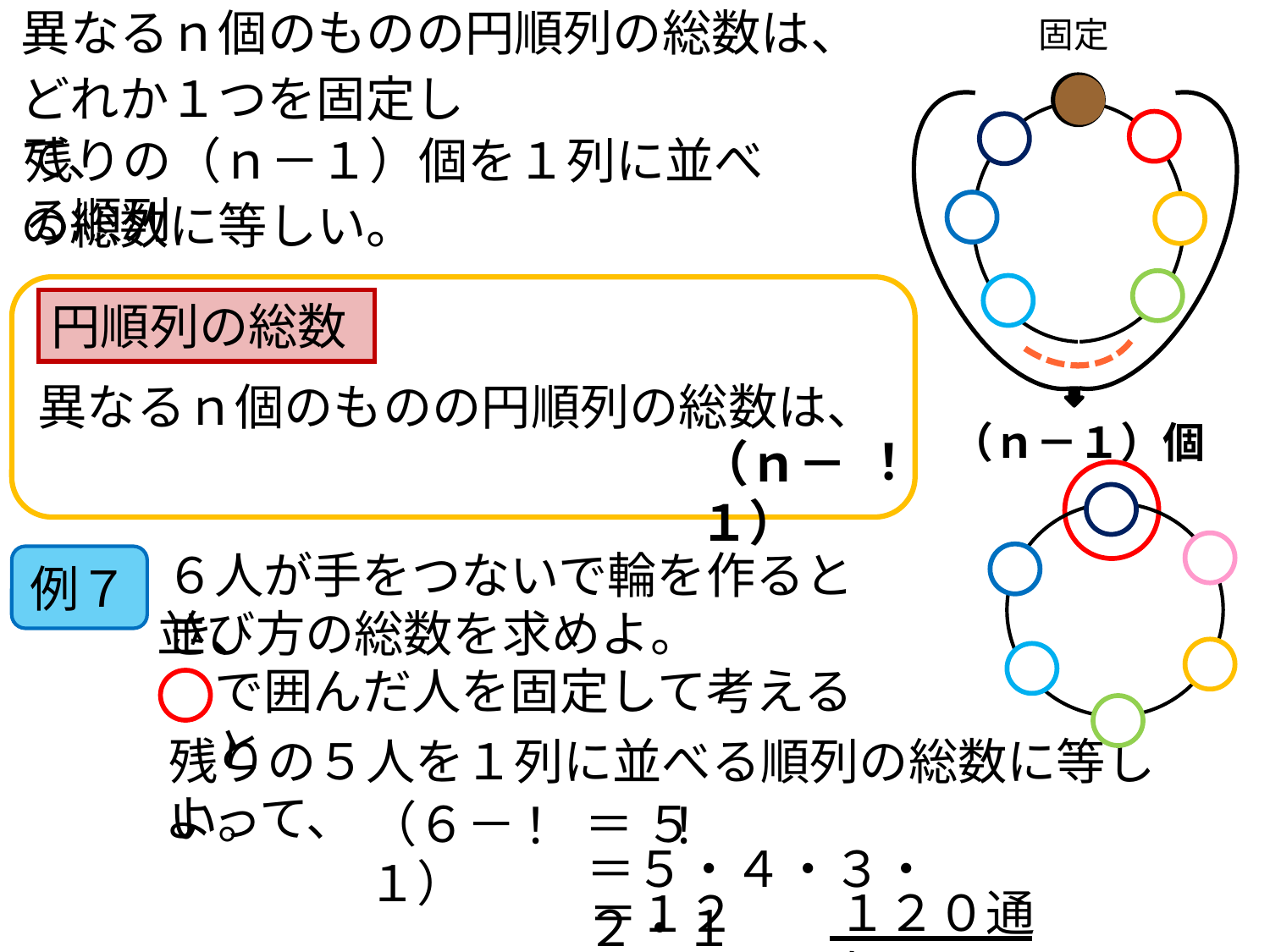

異なるｎ個のものの円順列の総数は、
固定
どれか１つを固定して、

残りの（ｎ－１）個を１列に並べる順列
の総数に等しい。

円順列の総数
異なるｎ個のものの円順列の総数は、
（ｎ－１）個
！
（ｎ－１）

６人が手をつないで輪を作るとき、
例７
並び方の総数を求めよ。
で囲んだ人を固定して考えると

残りの５人を１列に並べる順列の総数に等しい。
よって、
＝
５
！
（６－１）
！
＝５・４・３・２・１
１２０通り
＝１２０